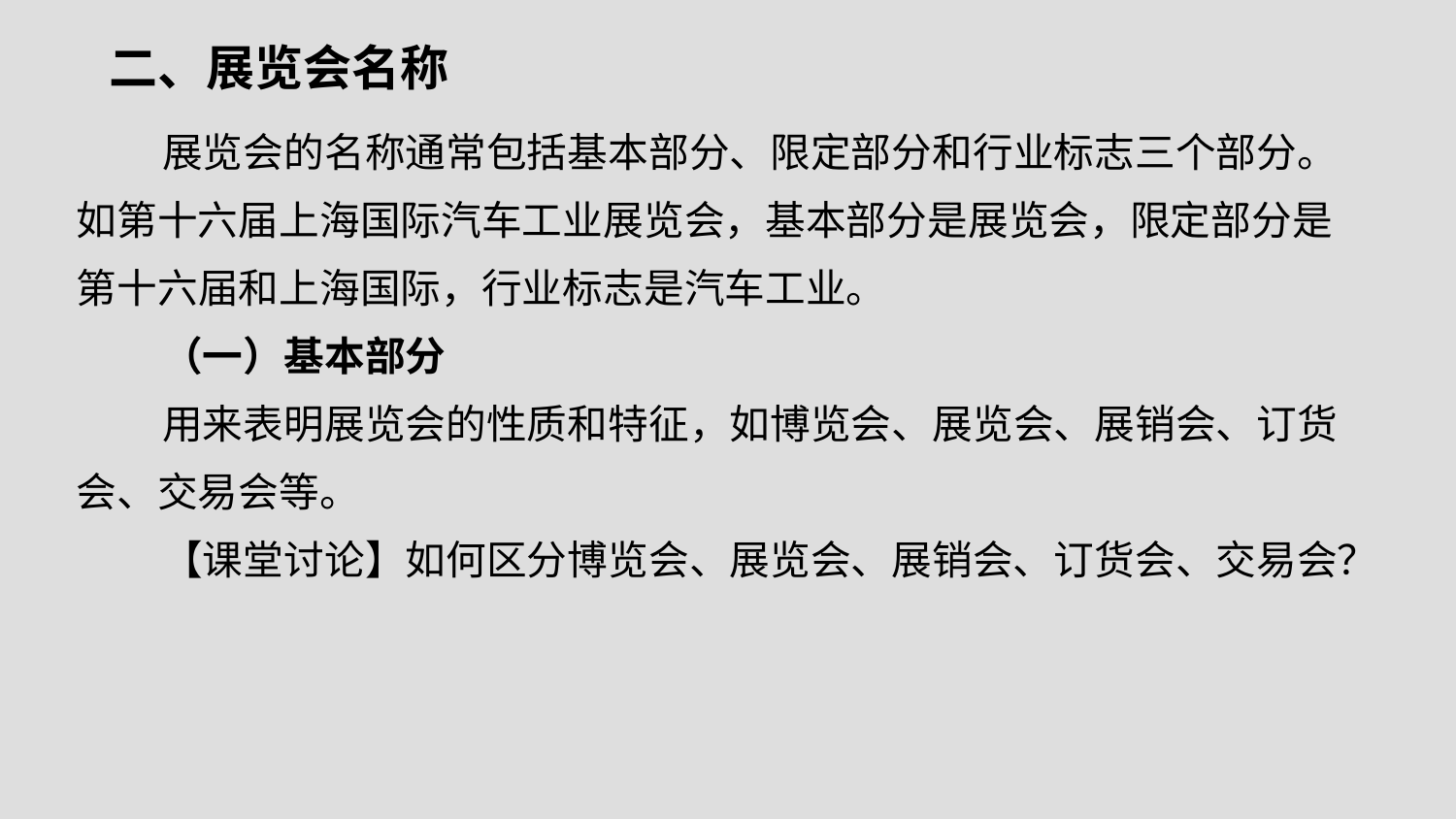

# 二、展览会名称
展览会的名称通常包括基本部分、限定部分和行业标志三个部分。如第十六届上海国际汽车工业展览会，基本部分是展览会，限定部分是第十六届和上海国际，行业标志是汽车工业。
（一）基本部分
用来表明展览会的性质和特征，如博览会、展览会、展销会、订货会、交易会等。
【课堂讨论】如何区分博览会、展览会、展销会、订货会、交易会？